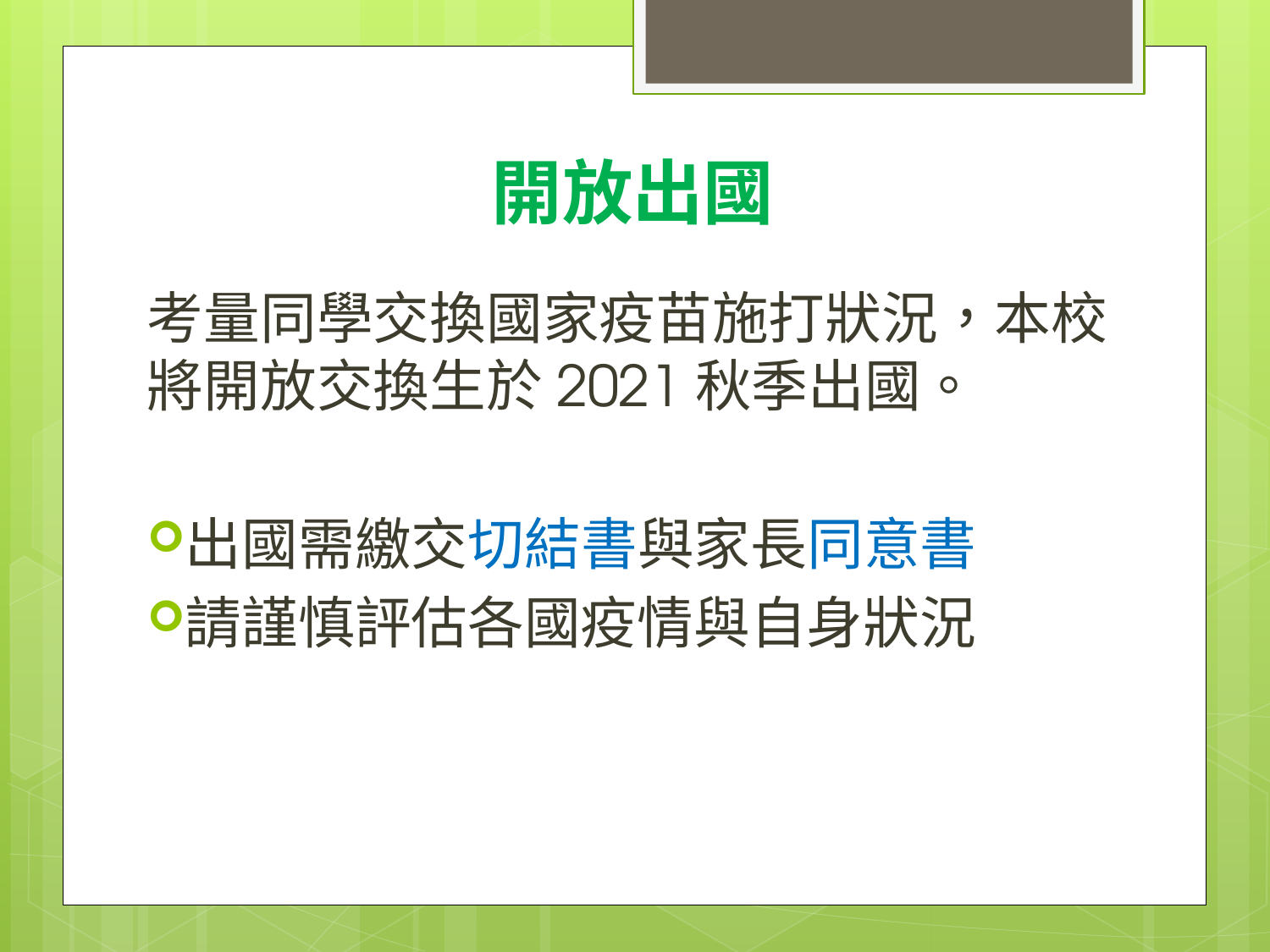

# 開放出國
考量同學交換國家疫苗施打狀況，本校將開放交換生於2021秋季出國。

出國需繳交切結書與家長同意書
請謹慎評估各國疫情與自身狀況